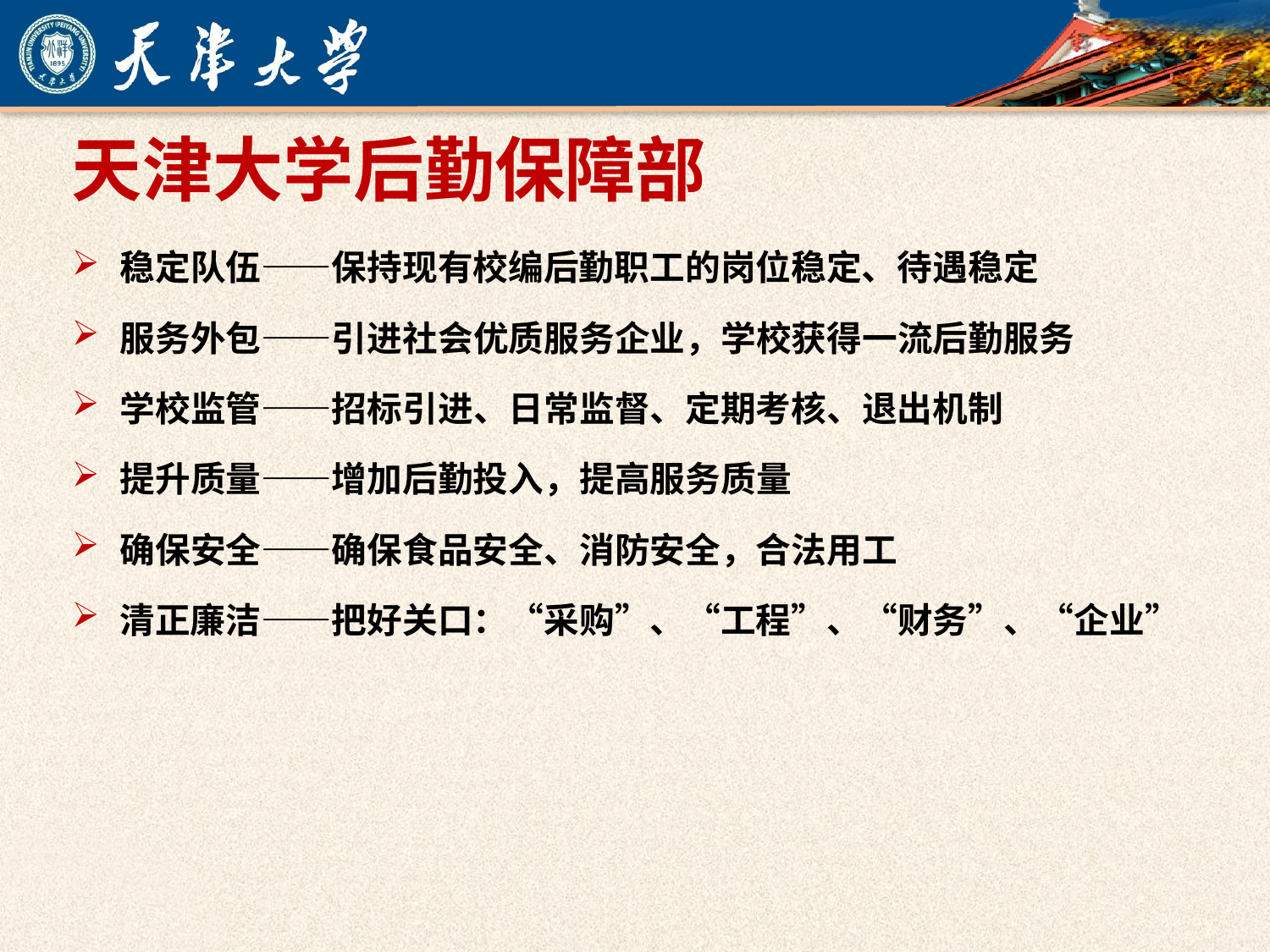

# 天津大学后勤保障部
稳定队伍——保持现有校编后勤职工的岗位稳定、待遇稳定
服务外包——引进社会优质服务企业，学校获得一流后勤服务
学校监管——招标引进、日常监督、定期考核、退出机制
提升质量——增加后勤投入，提高服务质量
确保安全——确保食品安全、消防安全，合法用工
清正廉洁——把好关口：“采购”、“工程”、“财务”、“企业”